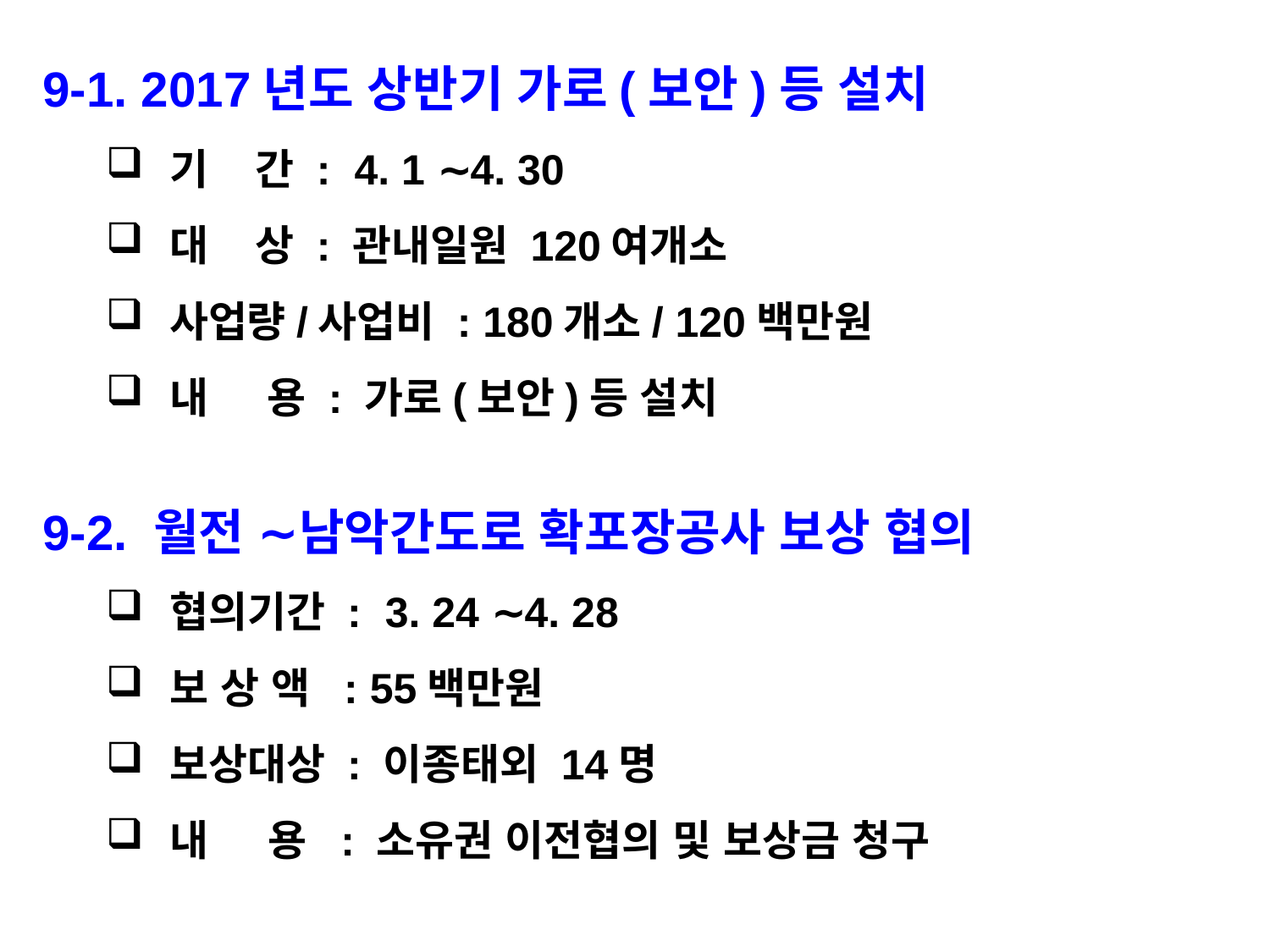

9-1. 2017년도 상반기 가로(보안)등 설치
기    간 :  4. 1 ∼4. 30
대    상 : 관내일원 120여개소
사업량/사업비 : 180개소/ 120백만원
내     용 : 가로(보안)등 설치

9-2. 월전 ∼남악간도로 확포장공사 보상 협의
협의기간 :  3. 24 ∼4. 28
보 상 액  : 55백만원
보상대상 : 이종태외 14명
내     용  : 소유권 이전협의 및 보상금 청구